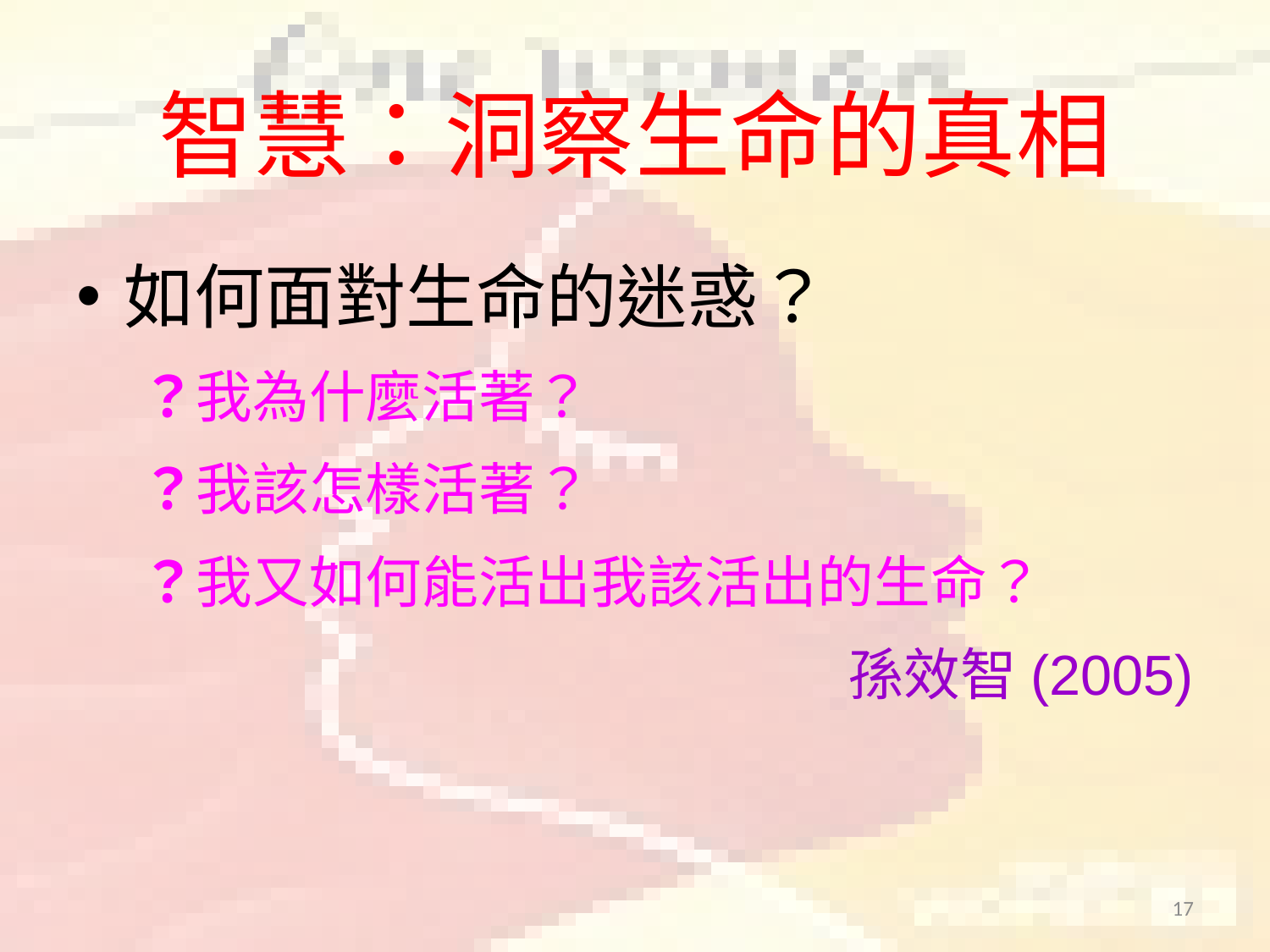

# 智慧：洞察生命的真相
如何面對生命的迷惑？
？我為什麼活著？
？我該怎樣活著？
？我又如何能活出我該活出的生命？
孫效智(2005)

17